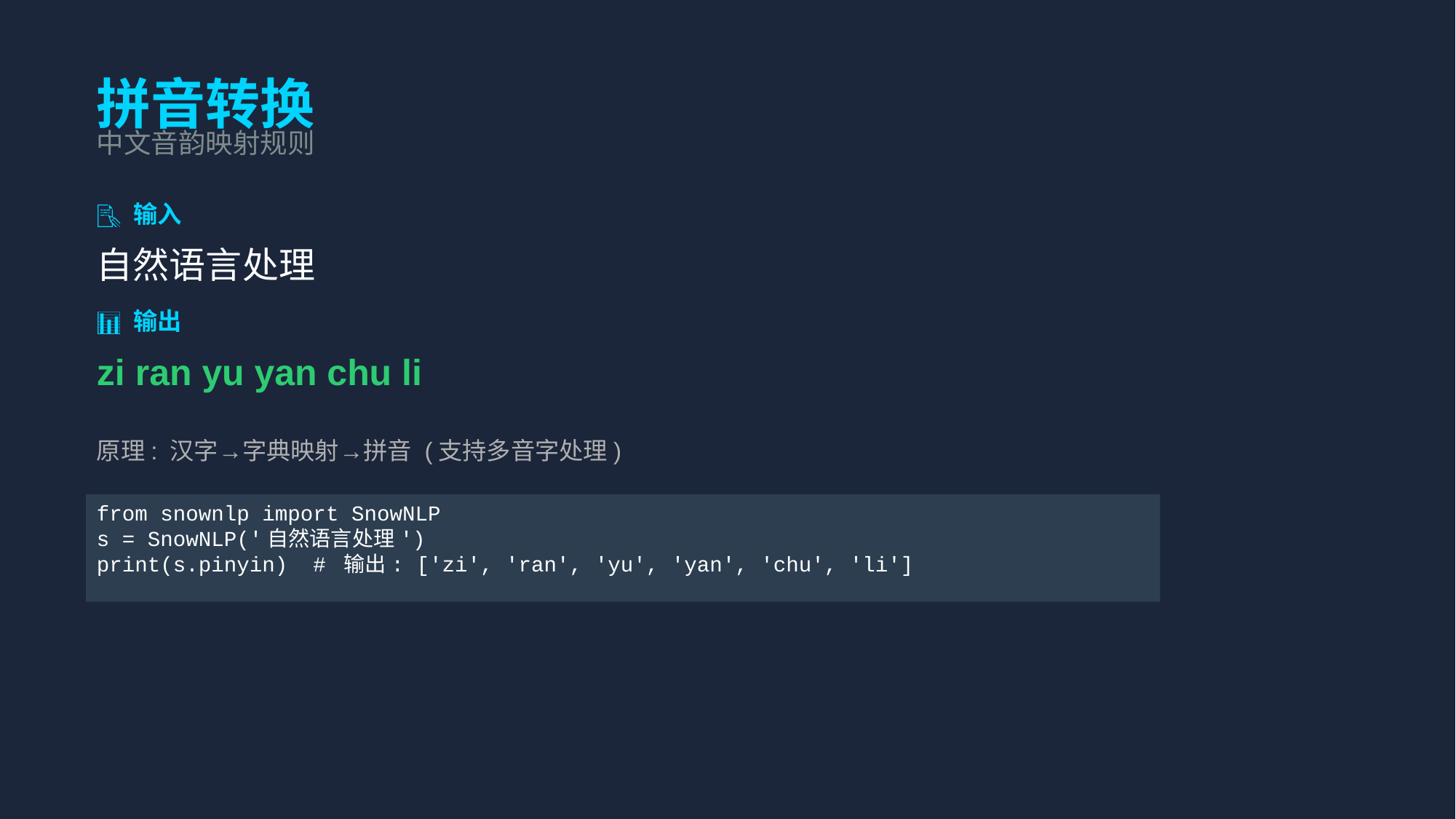

拼音转换
中文音韵映射规则
📝 输入
自然语言处理
📊 输出
zi ran yu yan chu li
原理: 汉字→字典映射→拼音 (支持多音字处理)
from snownlp import SnowNLP
s = SnowNLP('自然语言处理')
print(s.pinyin)  # 输出: ['zi', 'ran', 'yu', 'yan', 'chu', 'li']